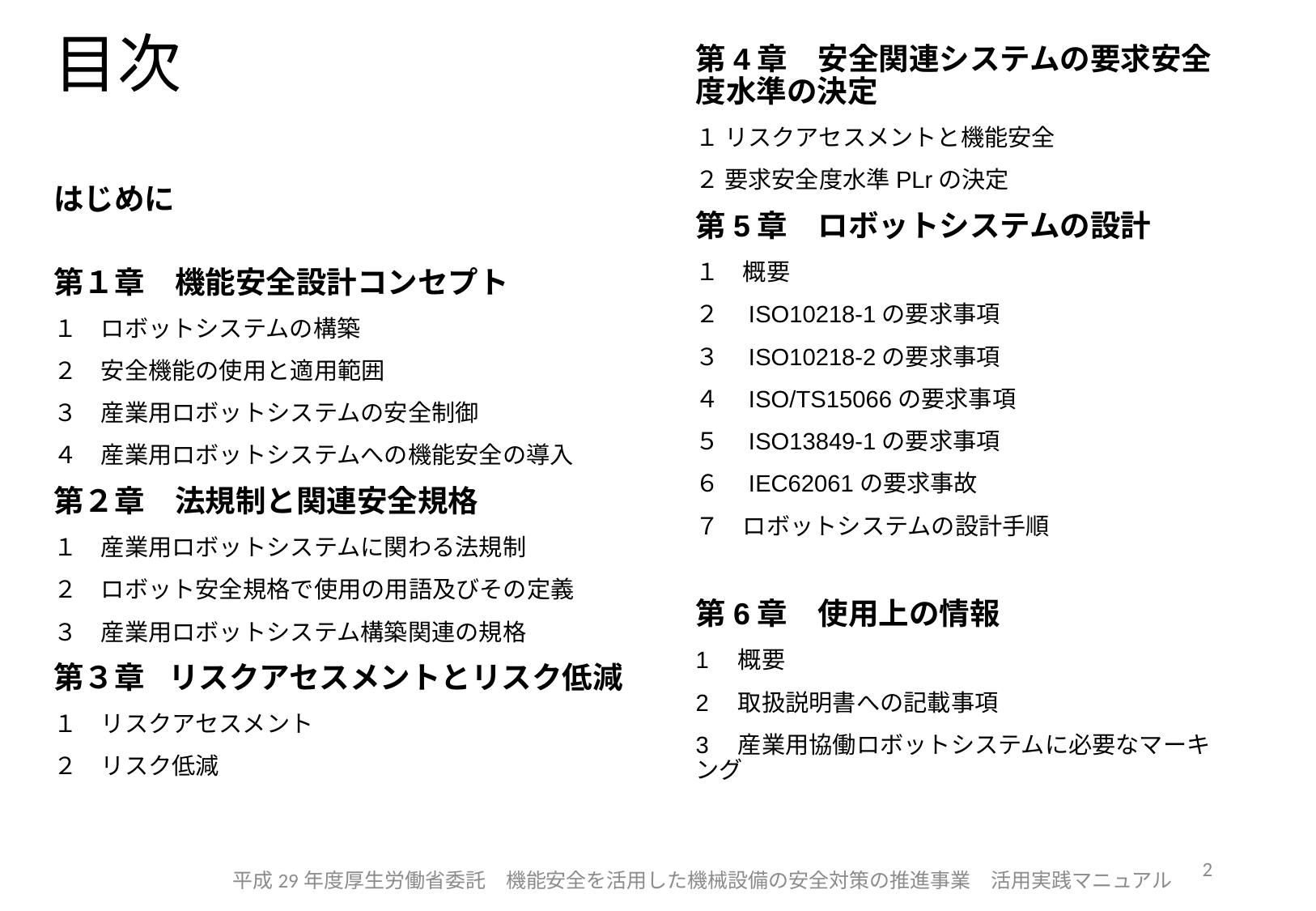

# 目次
第4章　安全関連システムの要求安全度水準の決定
１ リスクアセスメントと機能安全
２ 要求安全度水準PLrの決定
第5章　ロボットシステムの設計
１　概要
２　ISO10218-1の要求事項
３　ISO10218-2の要求事項
４　ISO/TS15066の要求事項
５　ISO13849-1の要求事項
６　IEC62061の要求事故
７　ロボットシステムの設計手順

第6章　使用上の情報
1　概要
2　取扱説明書への記載事項
3　産業用協働ロボットシステムに必要なマーキング

はじめに

第１章　機能安全設計コンセプト
１　ロボットシステムの構築
２　安全機能の使用と適用範囲
３　産業用ロボットシステムの安全制御
４　産業用ロボットシステムへの機能安全の導入
第２章　法規制と関連安全規格
１　産業用ロボットシステムに関わる法規制
２　ロボット安全規格で使用の用語及びその定義
３　産業用ロボットシステム構築関連の規格
第３章　リスクアセスメントとリスク低減
１　リスクアセスメント
２　リスク低減
2
平成29年度厚生労働省委託　機能安全を活用した機械設備の安全対策の推進事業　活用実践マニュアル